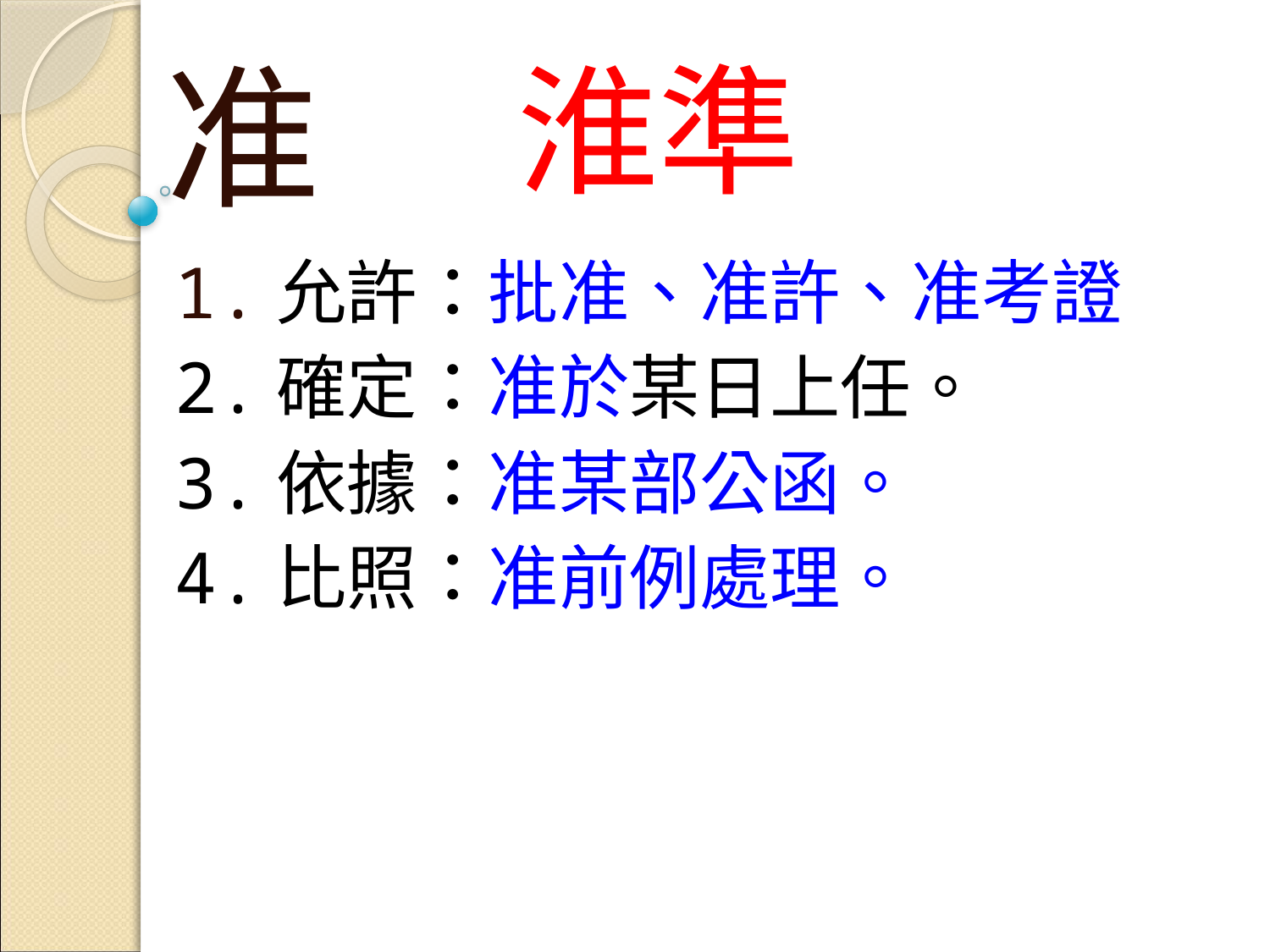

准
# 淮準
1.允許：批准、准許、准考證
2.確定：准於某日上任。
3.依據：准某部公函。
4.比照：准前例處理。